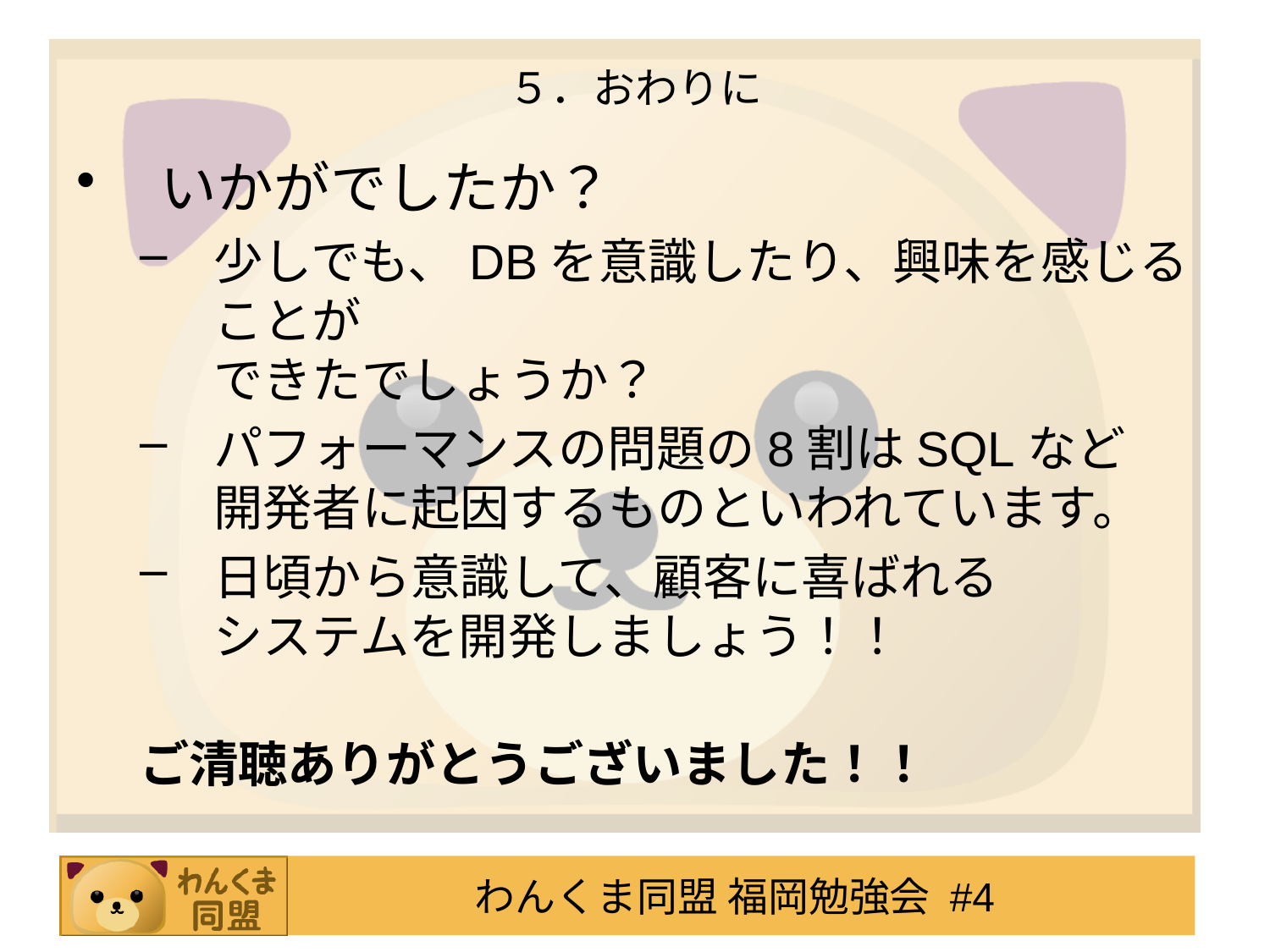

５．おわりに
いかがでしたか？
少しでも、DBを意識したり、興味を感じることが
できたでしょうか？
パフォーマンスの問題の8割はSQLなど
開発者に起因するものといわれています。
日頃から意識して、顧客に喜ばれる
システムを開発しましょう！！
ご清聴ありがとうございました！！